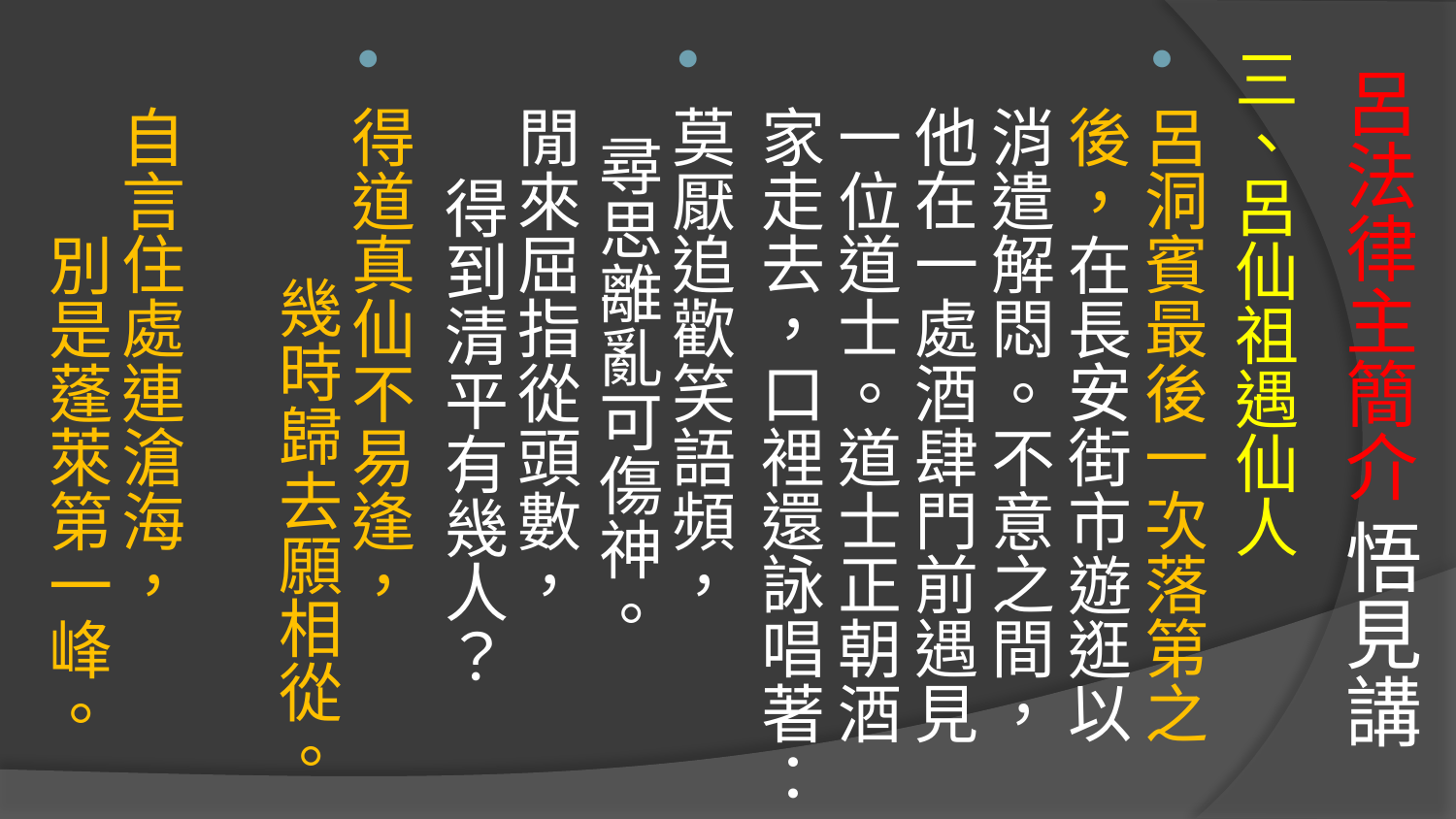

# 呂法律主簡介 悟見講
三、呂仙祖遇仙人
呂洞賓最後一次落第之後，在長安街市遊逛以消遣解悶。不意之間，他在一處酒肆門前遇見一位道士。道士正朝酒家走去，口裡還詠唱著：
莫厭追歡笑語頻，              尋思離亂可傷神。
閒來屈指從頭數，                 得到清平有幾人？
得道真仙不易逢，                        幾時歸去願相從。
自言住處連滄海，                     別是蓬萊第一峰。